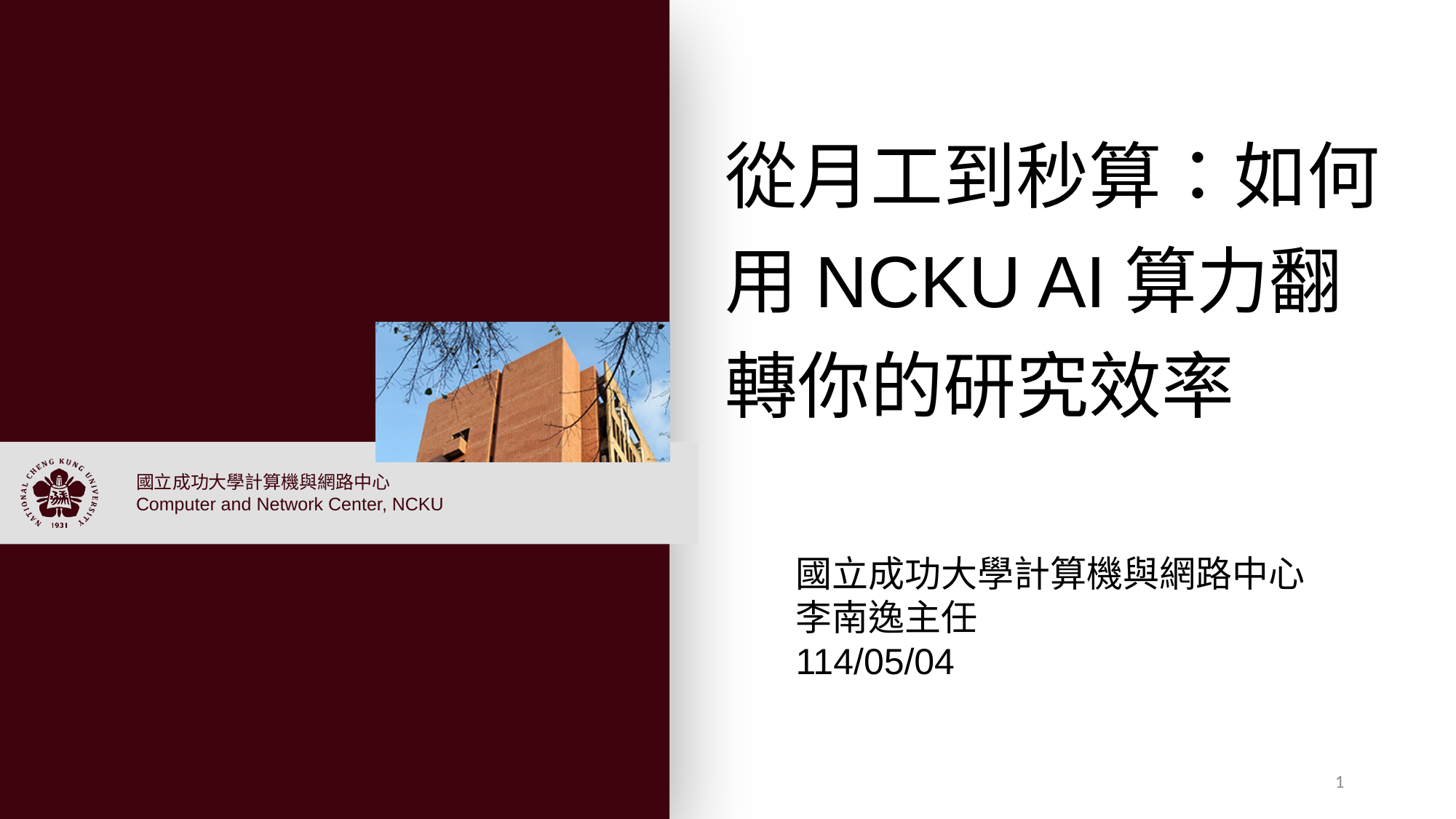

# 從月工到秒算：如何用NCKU AI算力翻轉你的研究效率
國立成功大學計算機與網路中心
李南逸主任
114/05/04
1